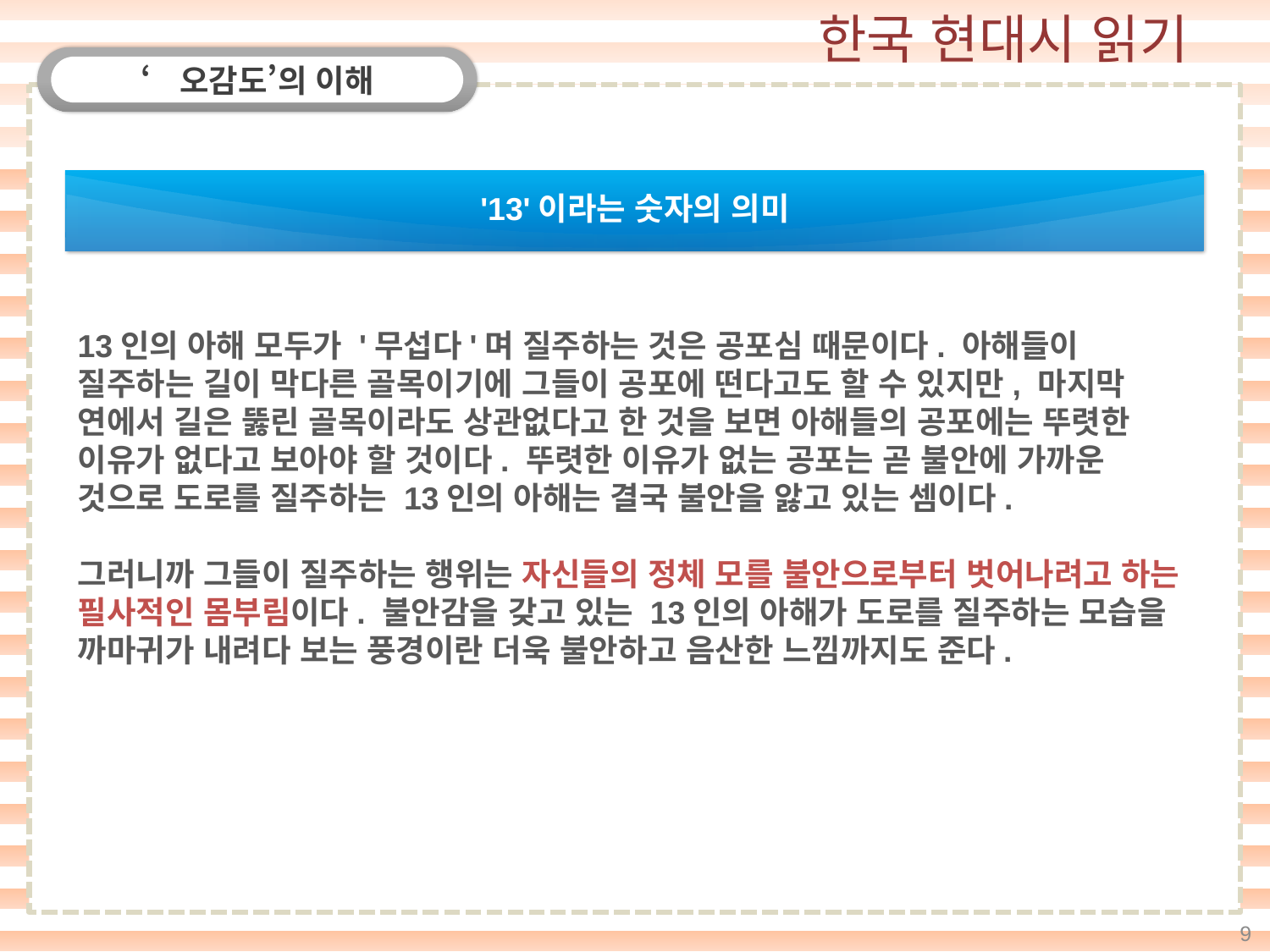

‘오감도’의 이해

'13'이라는 숫자의 의미
13인의 아해 모두가 '무섭다'며 질주하는 것은 공포심 때문이다. 아해들이 질주하는 길이 막다른 골목이기에 그들이 공포에 떤다고도 할 수 있지만, 마지막 연에서 길은 뚫린 골목이라도 상관없다고 한 것을 보면 아해들의 공포에는 뚜렷한 이유가 없다고 보아야 할 것이다. 뚜렷한 이유가 없는 공포는 곧 불안에 가까운 것으로 도로를 질주하는 13인의 아해는 결국 불안을 앓고 있는 셈이다.

그러니까 그들이 질주하는 행위는 자신들의 정체 모를 불안으로부터 벗어나려고 하는 필사적인 몸부림이다. 불안감을 갖고 있는 13인의 아해가 도로를 질주하는 모습을 까마귀가 내려다 보는 풍경이란 더욱 불안하고 음산한 느낌까지도 준다.
9